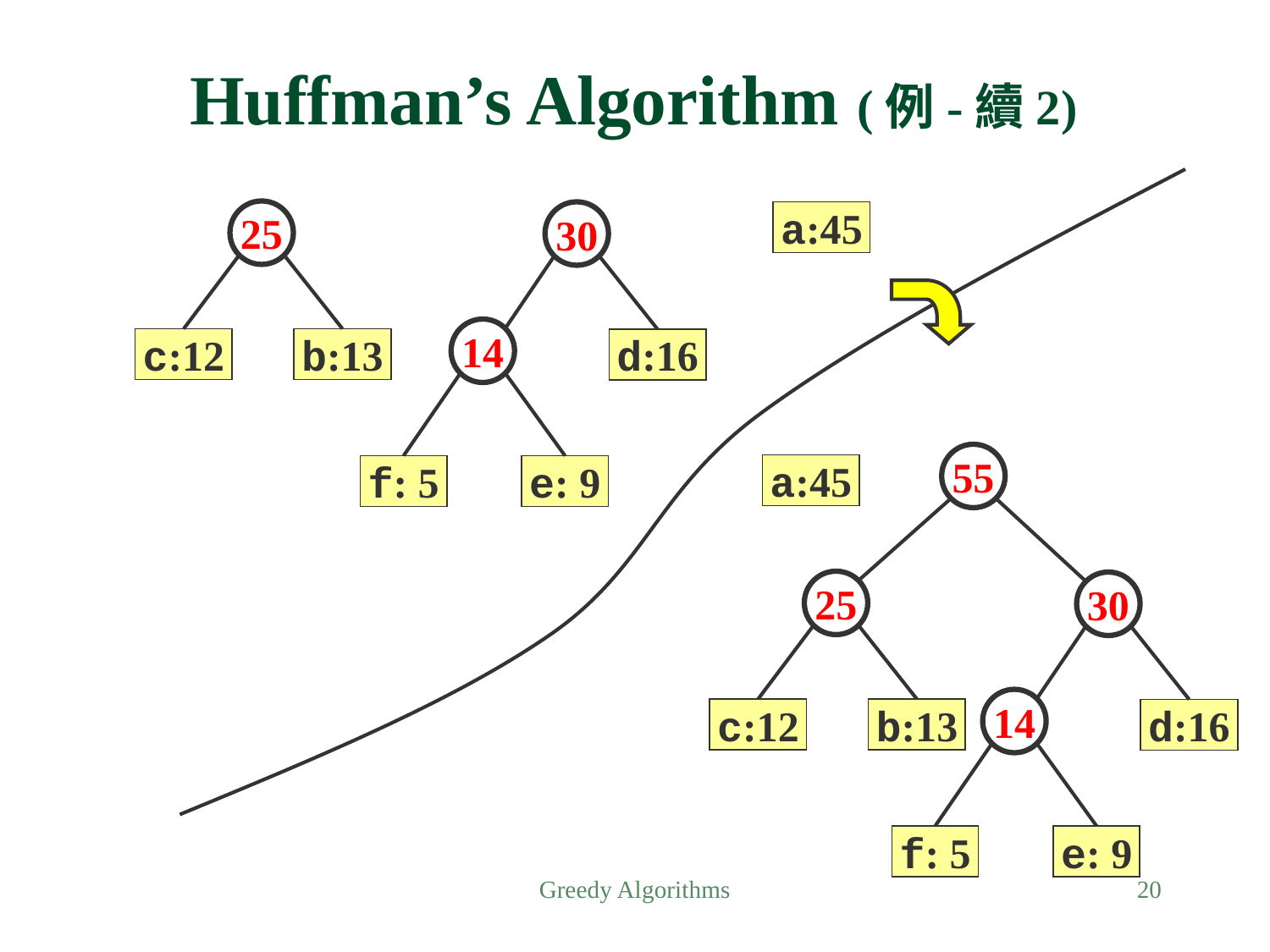

Huffman’s Algorithm (例-續2)

25
30
a:45
14
c:12
b:13
d:16
55
a:45
25
30
14
c:12
b:13
d:16
f: 5
e: 9
f: 5
e: 9
Greedy Algorithms
20